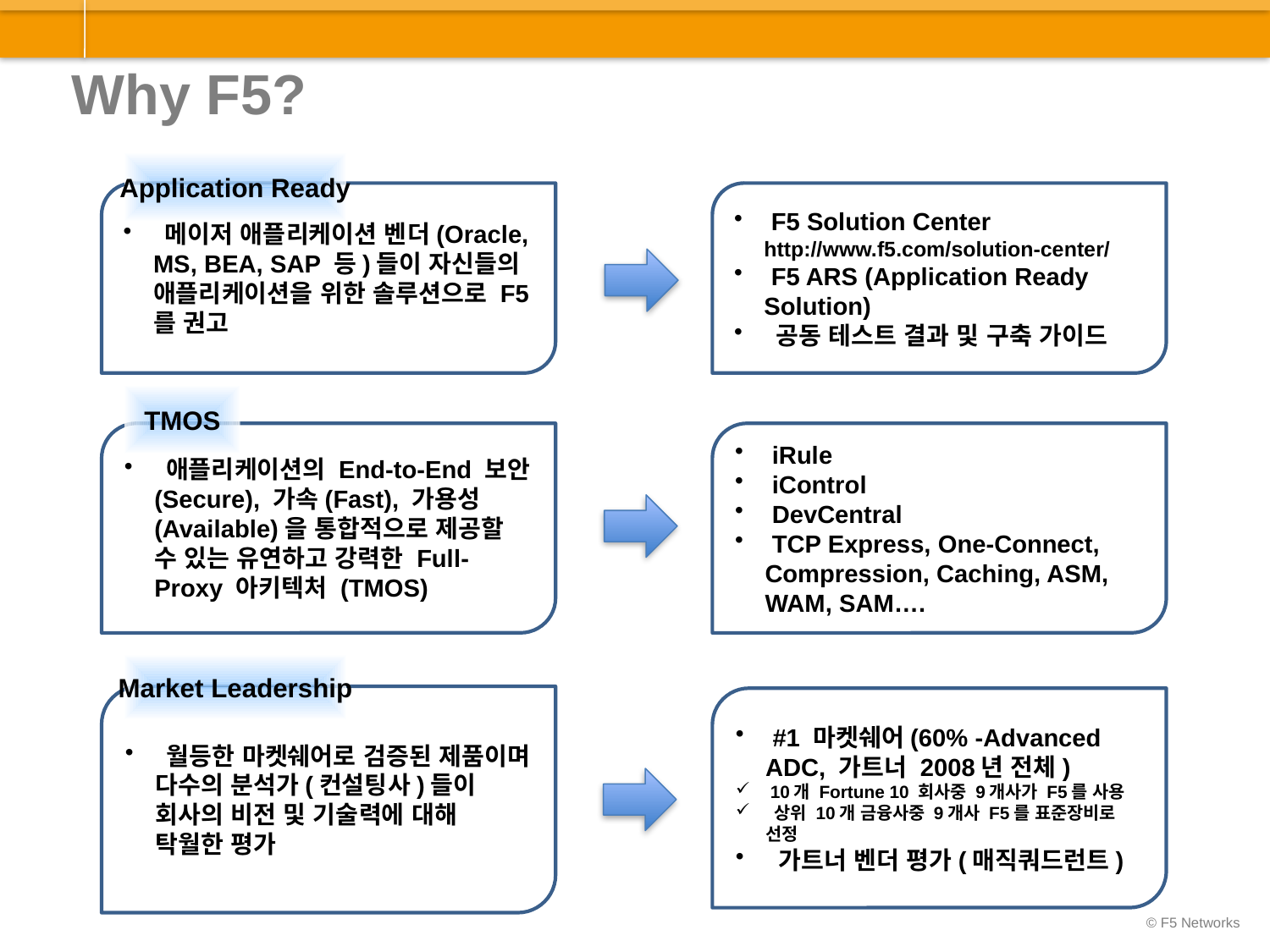

# Why F5?
Application Ready
 메이저 애플리케이션 벤더(Oracle, MS, BEA, SAP 등)들이 자신들의 애플리케이션을 위한 솔루션으로 F5를 권고
 F5 Solution Center             http://www.f5.com/solution-center/
 F5 ARS (Application Ready Solution)
 공동 테스트 결과 및 구축 가이드

TMOS
 애플리케이션의 End-to-End 보안(Secure), 가속(Fast), 가용성(Available)을 통합적으로 제공할 수 있는 유연하고 강력한 Full-Proxy 아키텍처 (TMOS)
 iRule
 iControl
 DevCentral
 TCP Express, One-Connect, Compression, Caching, ASM, WAM, SAM….

Market Leadership
 월등한 마켓쉐어로 검증된 제품이며 다수의 분석가(컨설팅사)들이 회사의 비전 및 기술력에 대해 탁월한 평가
 #1 마켓쉐어(60% -Advanced ADC, 가트너 2008년 전체)
 10개 Fortune 10 회사중 9개사가 F5를 사용
 상위 10개 금융사중 9개사 F5를 표준장비로 선정
 가트너 벤더 평가(매직쿼드런트)